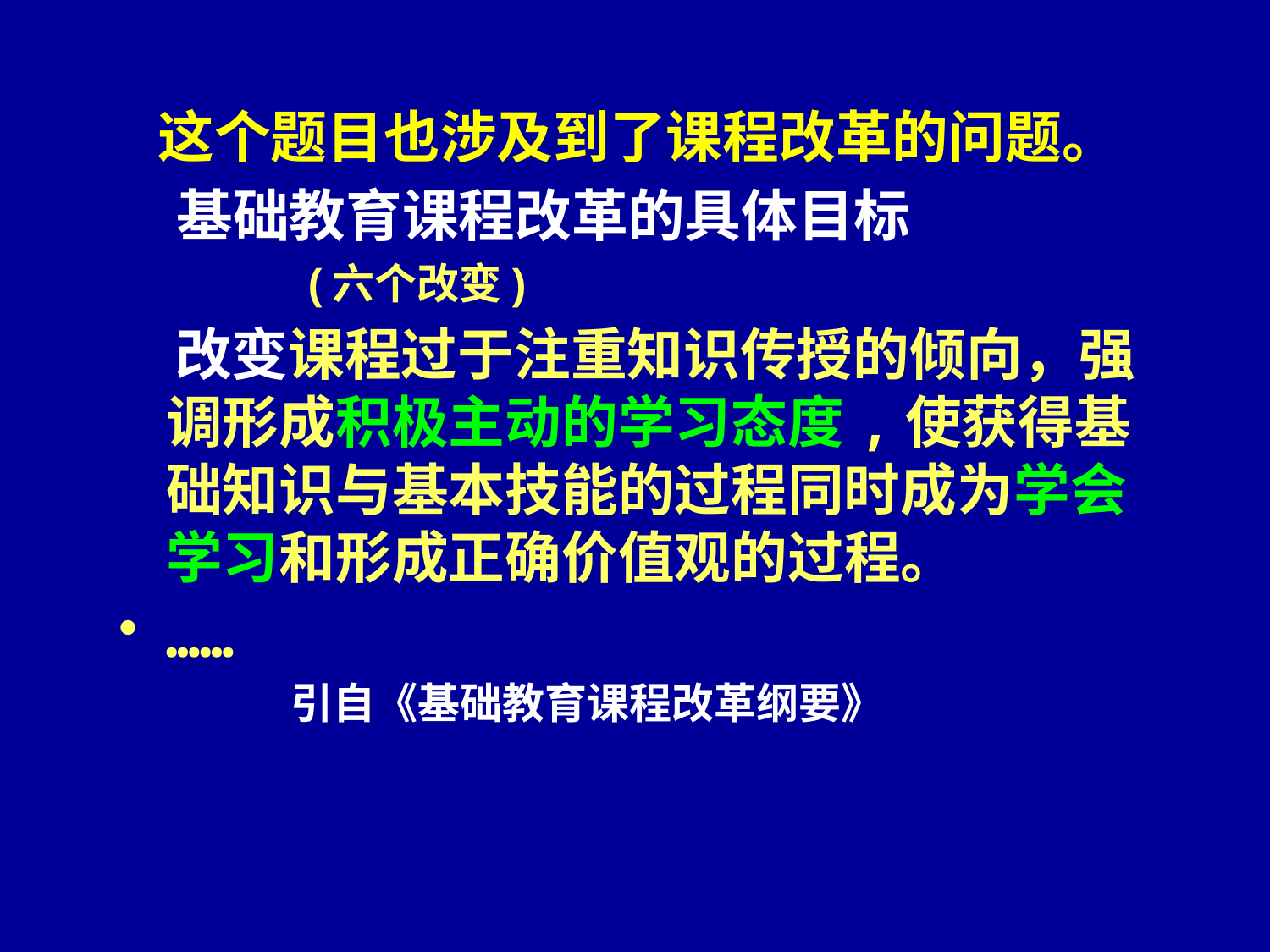

这个题目也涉及到了课程改革的问题。
     基础教育课程改革的具体目标
                (六个改变)
    改变课程过于注重知识传授的倾向，强调形成积极主动的学习态度,使获得基础知识与基本技能的过程同时成为学会学习和形成正确价值观的过程。
……
                 引自《基础教育课程改革纲要》